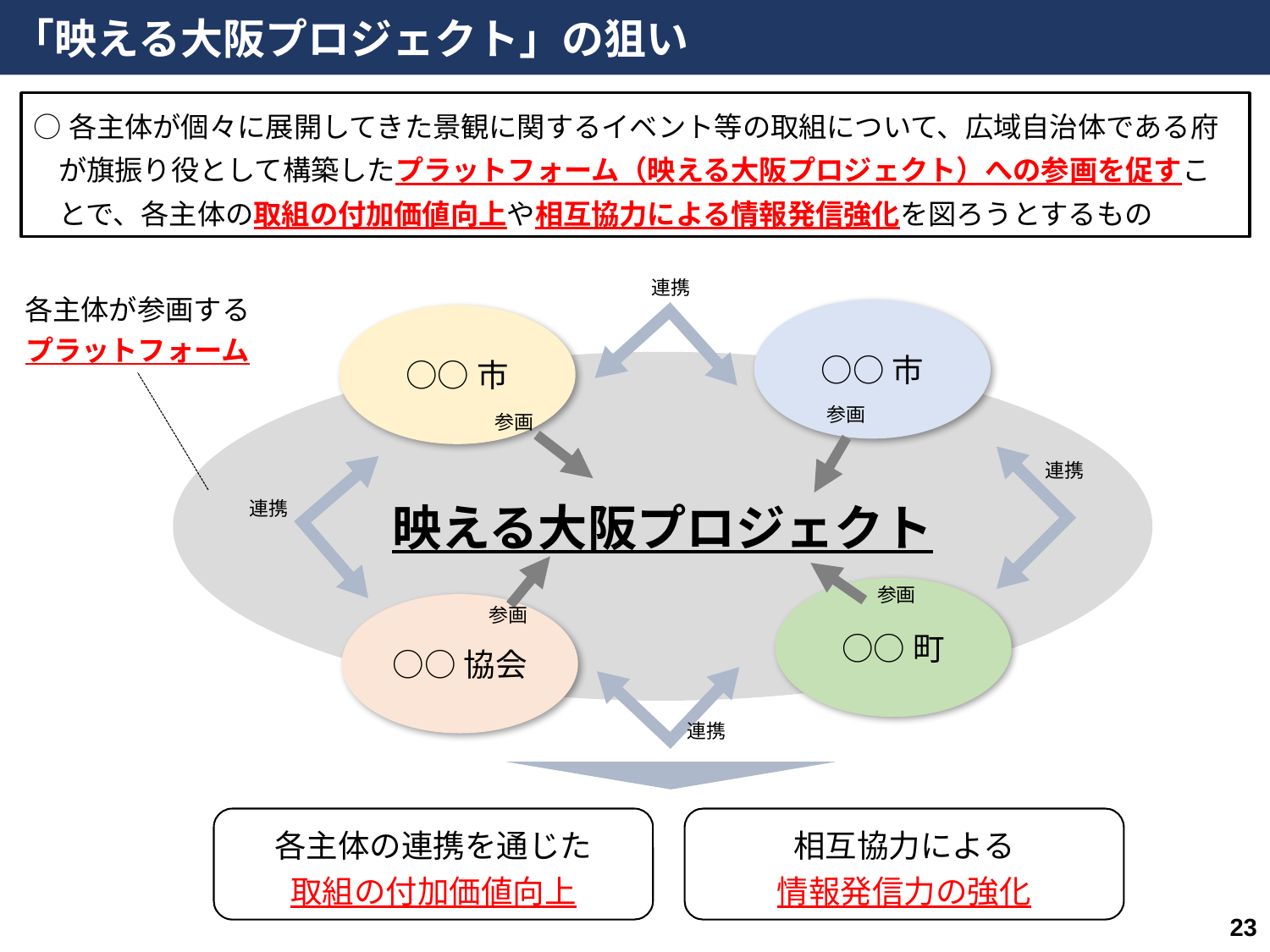

「映える大阪プロジェクト」の狙い
○各主体が個々に展開してきた景観に関するイベント等の取組について、広域自治体である府が旗振り役として構築したプラットフォーム（映える大阪プロジェクト）への参画を促すことで、各主体の取組の付加価値向上や相互協力による情報発信強化を図ろうとするもの
連携
○○市
○○市

映える大阪プロジェクト
参画
参画
連携

連携
参画
○○町
○○協会
参画

連携
各主体が参画する
プラットフォーム

各主体の連携を通じた
取組の付加価値向上
相互協力による
情報発信力の強化
23